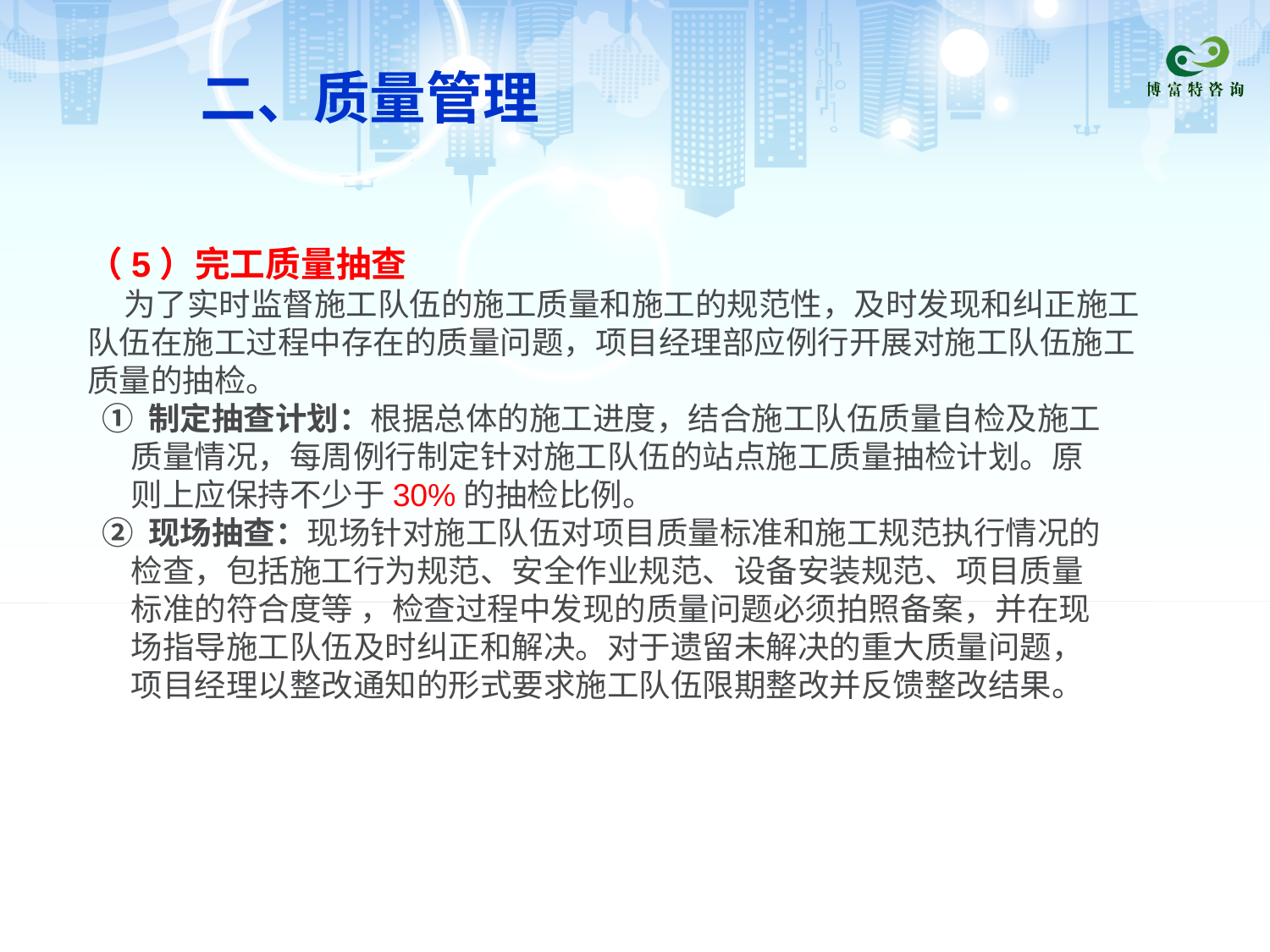

二、质量管理
（5）完工质量抽查
    为了实时监督施工队伍的施工质量和施工的规范性，及时发现和纠正施工队伍在施工过程中存在的质量问题，项目经理部应例行开展对施工队伍施工质量的抽检。
  ① 制定抽查计划：根据总体的施工进度，结合施工队伍质量自检及施工
     质量情况，每周例行制定针对施工队伍的站点施工质量抽检计划。原
     则上应保持不少于30%的抽检比例。
  ② 现场抽查：现场针对施工队伍对项目质量标准和施工规范执行情况的
     检查，包括施工行为规范、安全作业规范、设备安装规范、项目质量
     标准的符合度等 ，检查过程中发现的质量问题必须拍照备案，并在现
     场指导施工队伍及时纠正和解决。对于遗留未解决的重大质量问题，
     项目经理以整改通知的形式要求施工队伍限期整改并反馈整改结果。